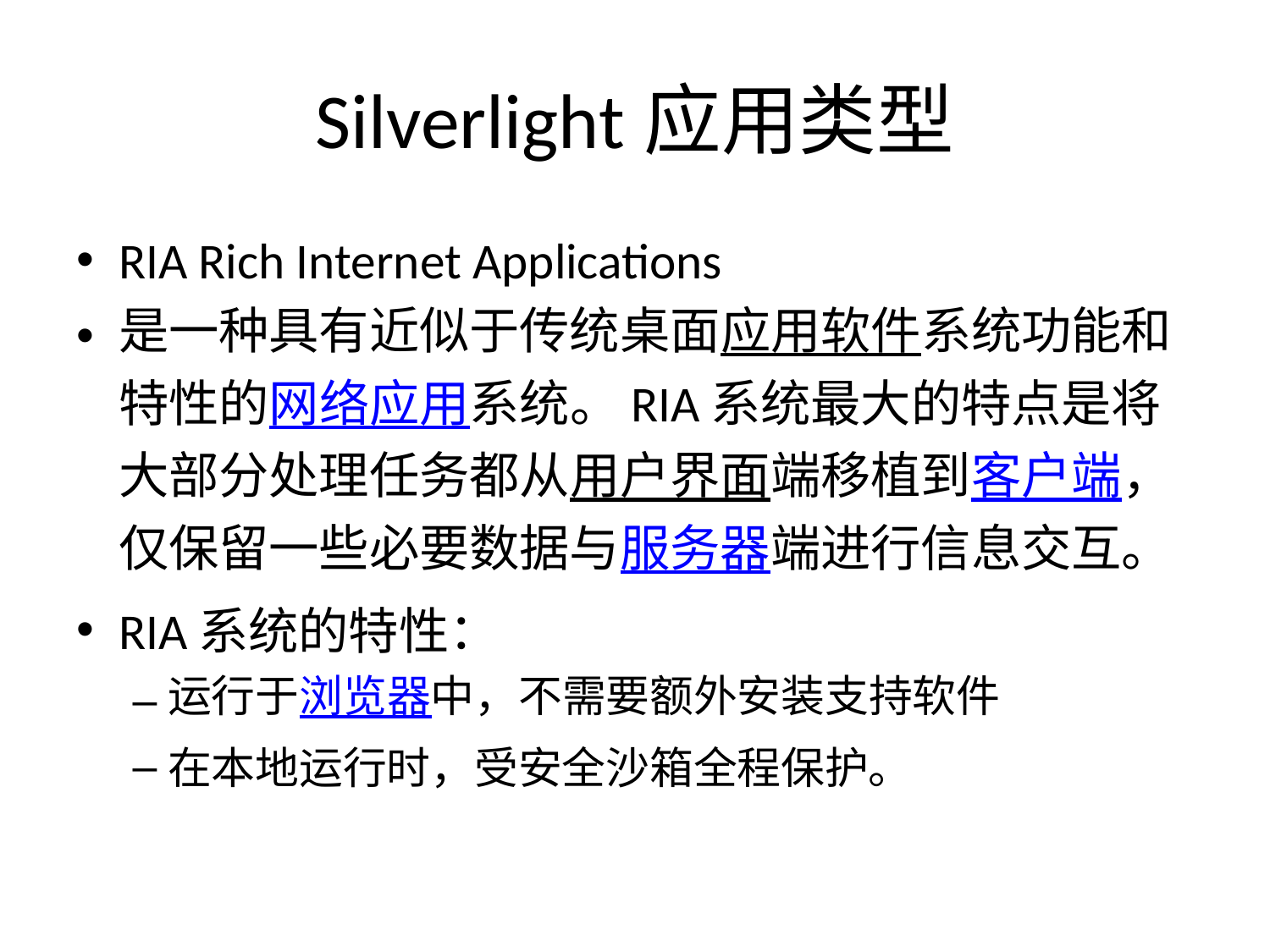

# Silverlight应用类型
RIA Rich Internet Applications
是一种具有近似于传统桌面应用软件系统功能和特性的网络应用系统。RIA系统最大的特点是将大部分处理任务都从用户界面端移植到客户端，仅保留一些必要数据与服务器端进行信息交互。
RIA系统的特性：
运行于浏览器中，不需要额外安装支持软件
在本地运行时，受安全沙箱全程保护。